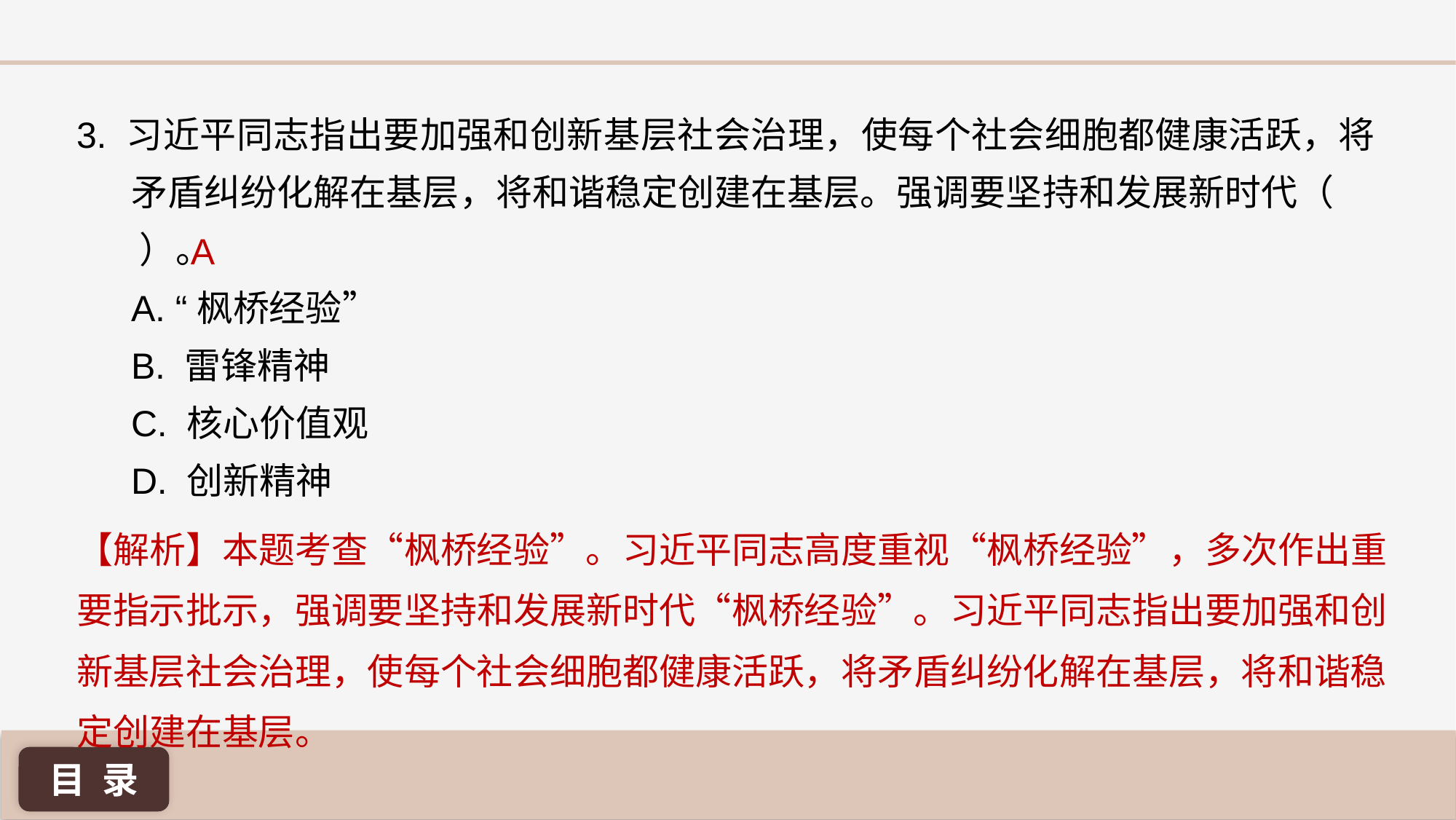

3. 习近平同志指出要加强和创新基层社会治理，使每个社会细胞都健康活跃，将矛盾纠纷化解在基层，将和谐稳定创建在基层。强调要坚持和发展新时代（       ）。
A. “枫桥经验”
B. 雷锋精神
C. 核心价值观
D. 创新精神
A
【解析】本题考查“枫桥经验”。习近平同志高度重视“枫桥经验”，多次作出重要指示批示，强调要坚持和发展新时代“枫桥经验”。习近平同志指出要加强和创新基层社会治理，使每个社会细胞都健康活跃，将矛盾纠纷化解在基层，将和谐稳定创建在基层。